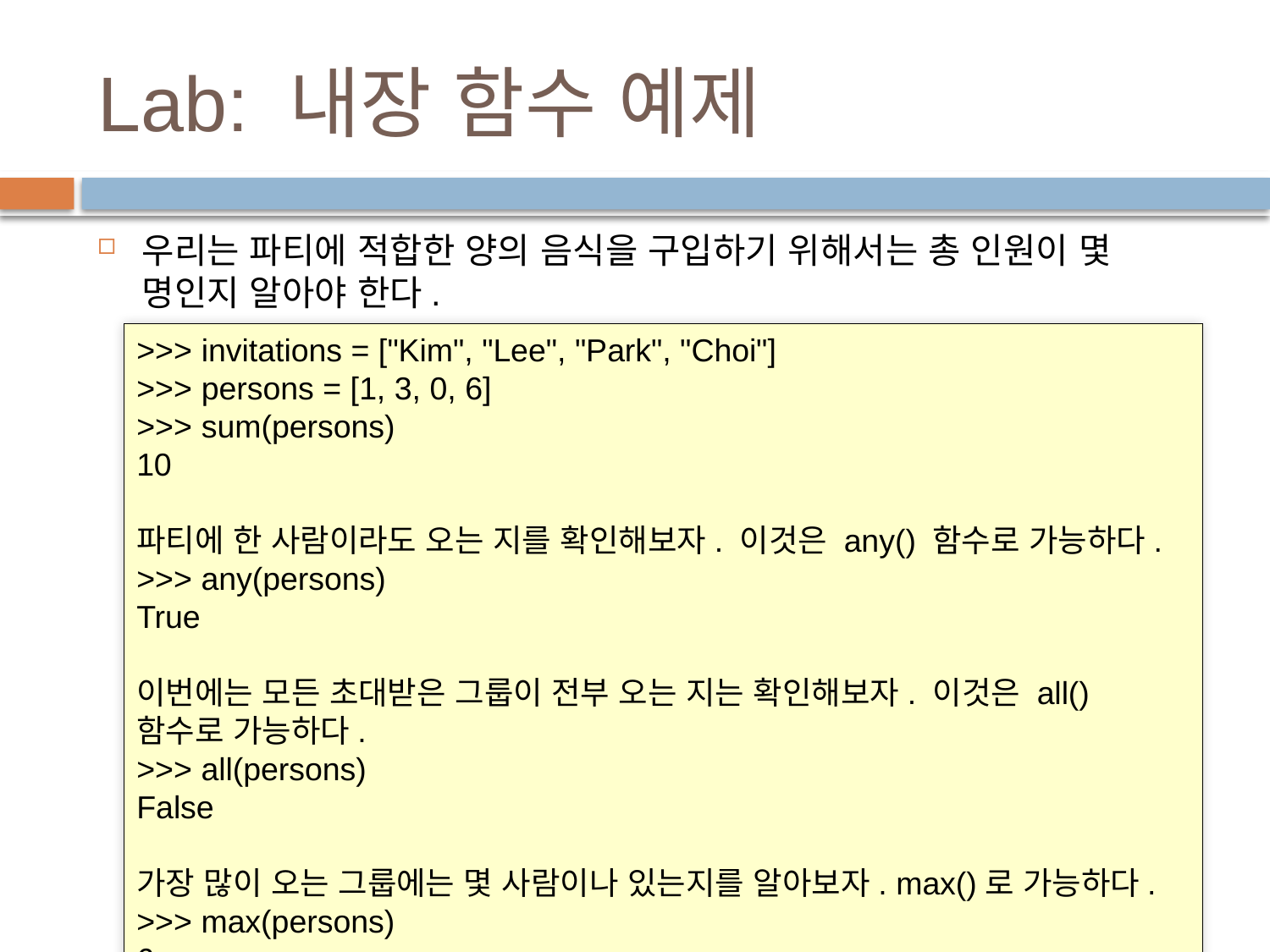

# Lab: 내장 함수 예제
우리는 파티에 적합한 양의 음식을 구입하기 위해서는 총 인원이 몇 명인지 알아야 한다.
>>> invitations = ["Kim", "Lee", "Park", "Choi"]
>>> persons = [1, 3, 0, 6]
>>> sum(persons)
10

파티에 한 사람이라도 오는 지를 확인해보자. 이것은 any() 함수로 가능하다.
>>> any(persons)
True

이번에는 모든 초대받은 그룹이 전부 오는 지는 확인해보자. 이것은 all() 함수로 가능하다.
>>> all(persons)
False

가장 많이 오는 그룹에는 몇 사람이나 있는지를 알아보자. max()로 가능하다.
>>> max(persons)
6